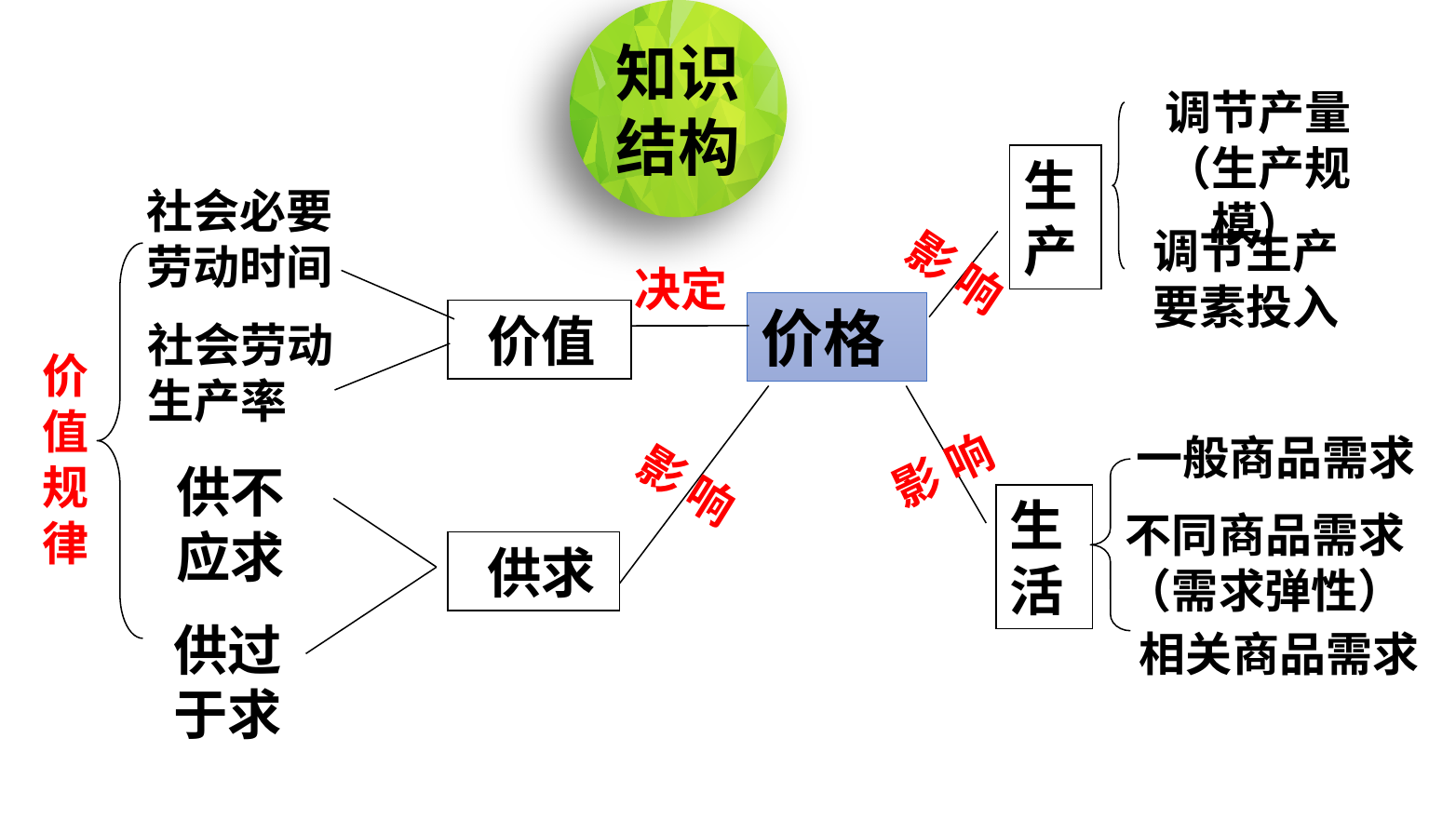

知识结构
调节产量（生产规模）

生产
社会必要劳动时间
调节生产要素投入

影 响
决定

价格
 价值
社会劳动生产率

价值
规律

一般商品需求
影 响
供不应求

影 响
生活

不同商品需求
（需求弹性）
 供求

供过于求
相关商品需求